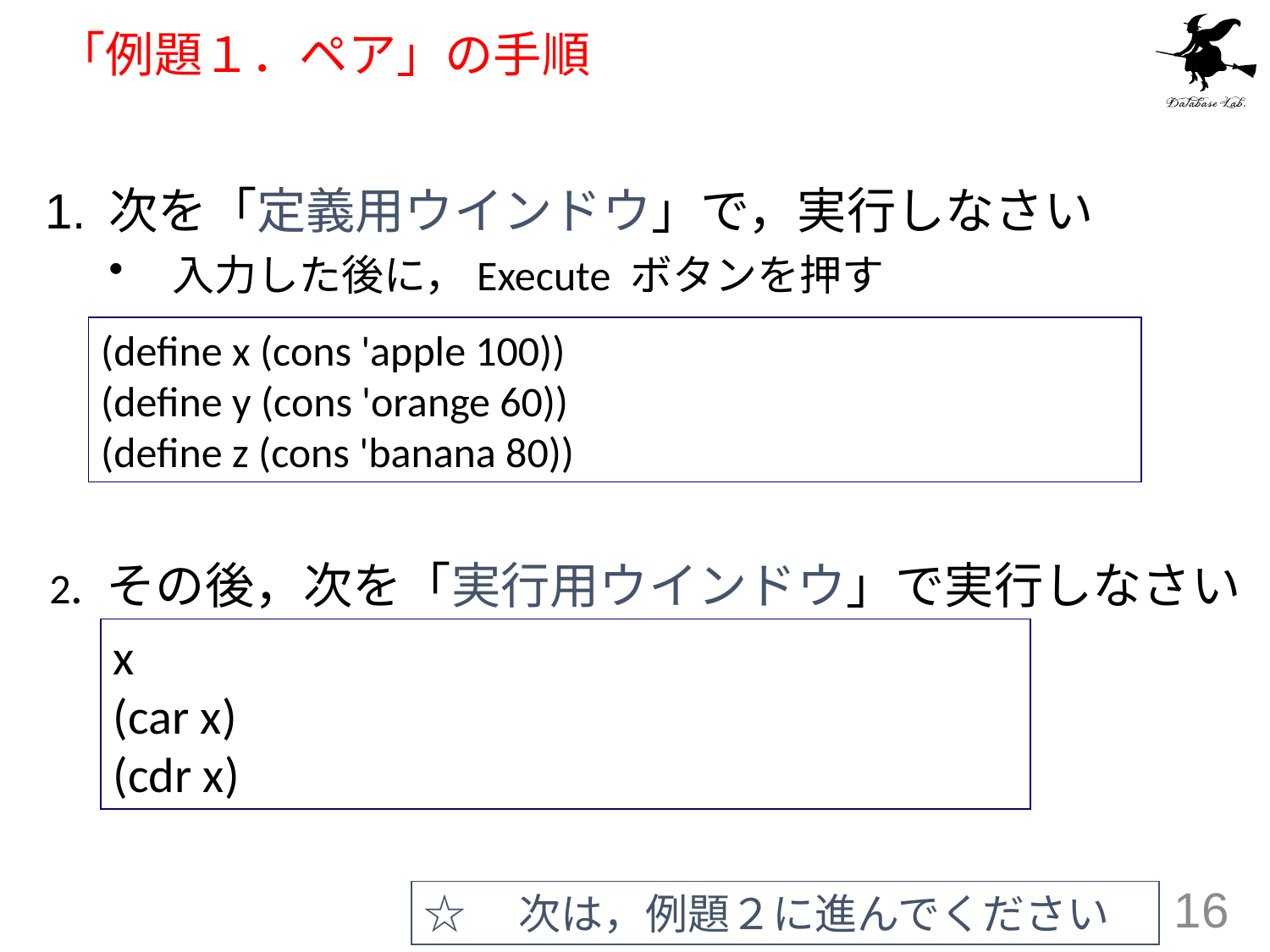

# 「例題１．ペア」の手順
次を「定義用ウインドウ」で，実行しなさい
入力した後に，Execute ボタンを押す
(define x (cons 'apple 100))
(define y (cons 'orange 60))
(define z (cons 'banana 80))
2. その後，次を「実行用ウインドウ」で実行しなさい
x
(car x)
(cdr x)
☆　次は，例題２に進んでください
16